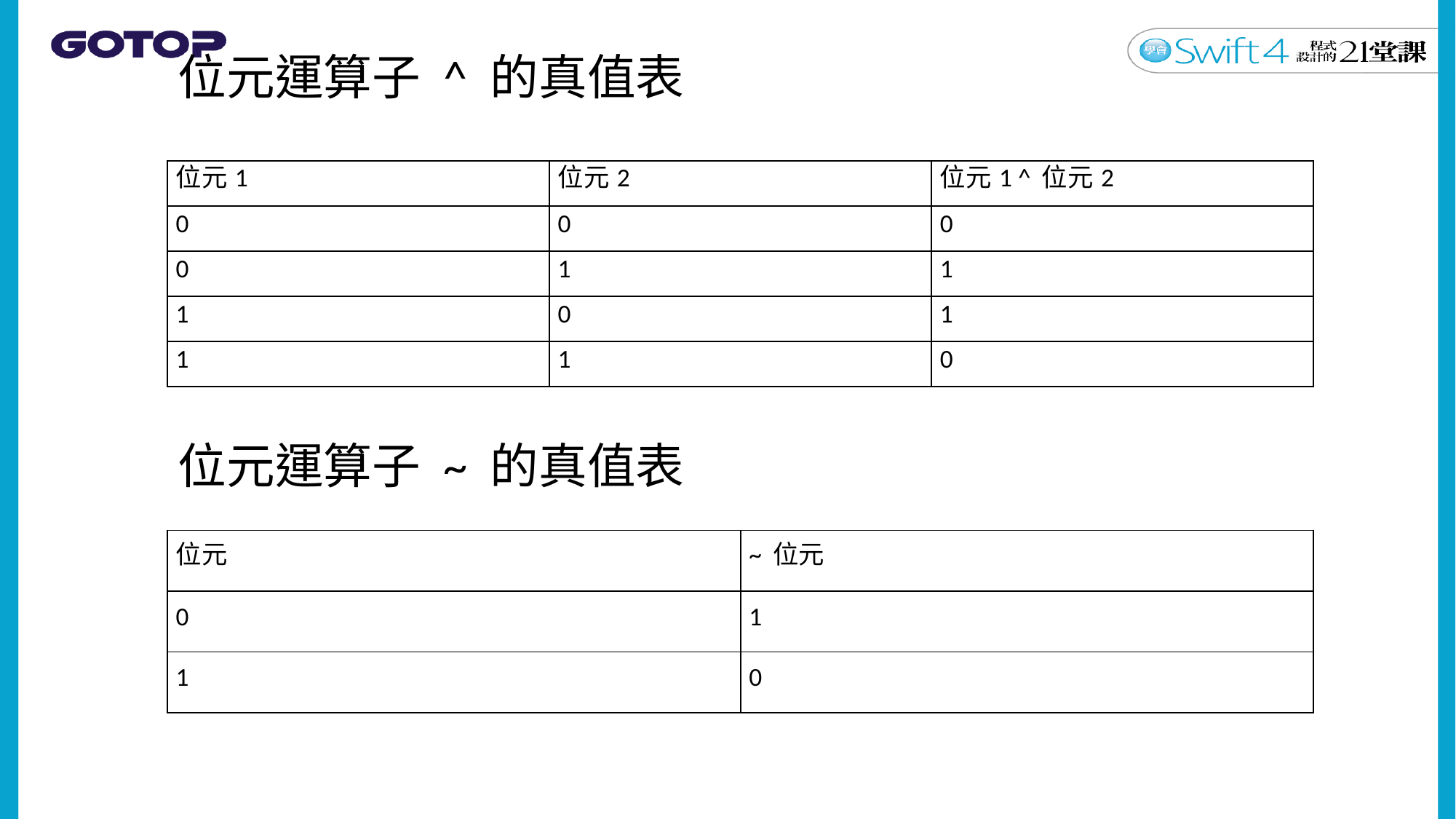

位元運算子 ^ 的真值表
| 位元1 | 位元2 | 位元1 ^ 位元2 |
| --- | --- | --- |
| 0 | 0 | 0 |
| 0 | 1 | 1 |
| 1 | 0 | 1 |
| 1 | 1 | 0 |
位元運算子 ~ 的真值表
| 位元 | ~ 位元 |
| --- | --- |
| 0 | 1 |
| 1 | 0 |